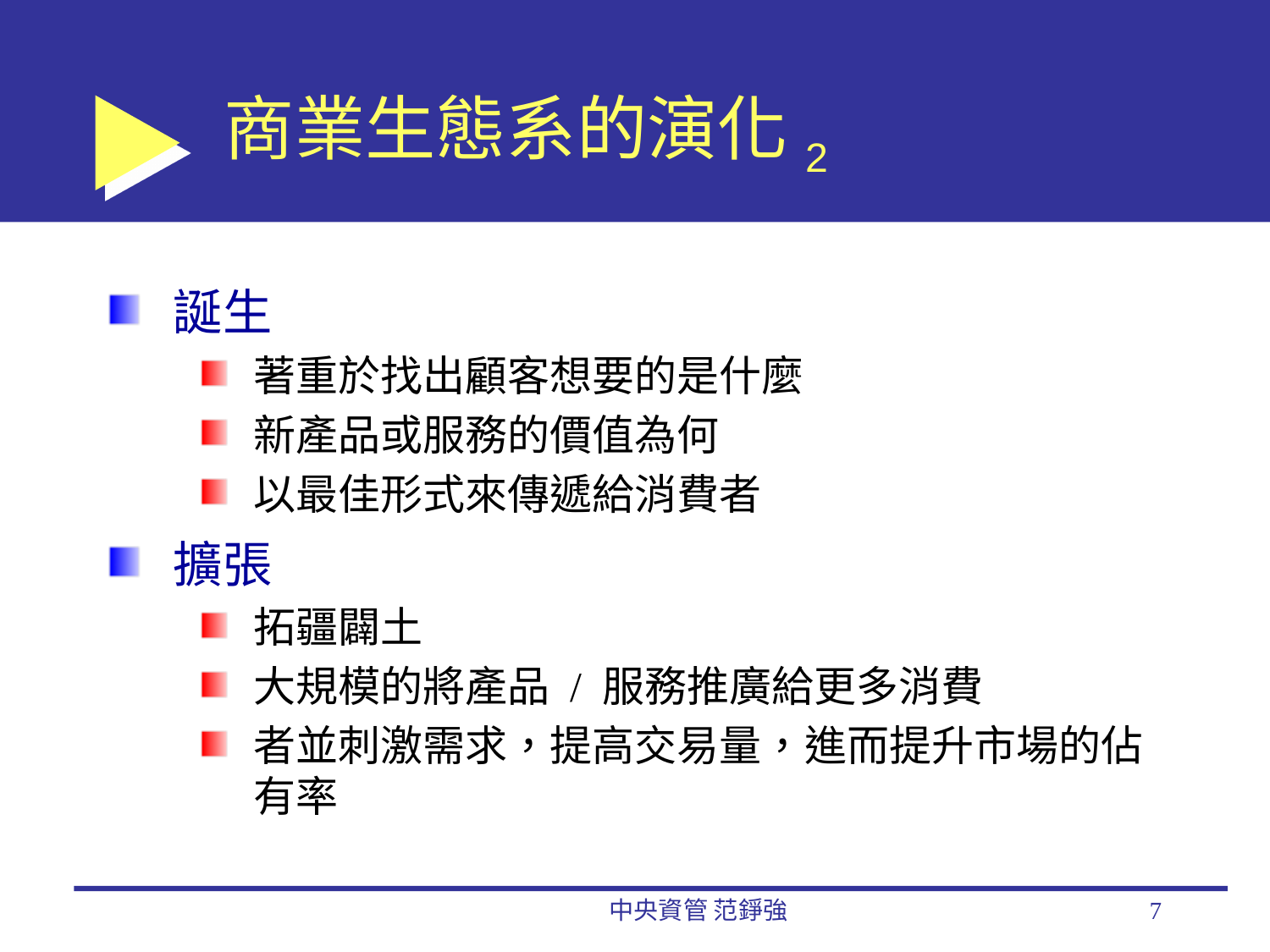

# 商業生態系的演化2
誕生
著重於找出顧客想要的是什麼
新產品或服務的價值為何
以最佳形式來傳遞給消費者
擴張
拓疆闢土
大規模的將產品 / 服務推廣給更多消費
者並刺激需求，提高交易量，進而提升市場的佔有率
中央資管 范錚強
7